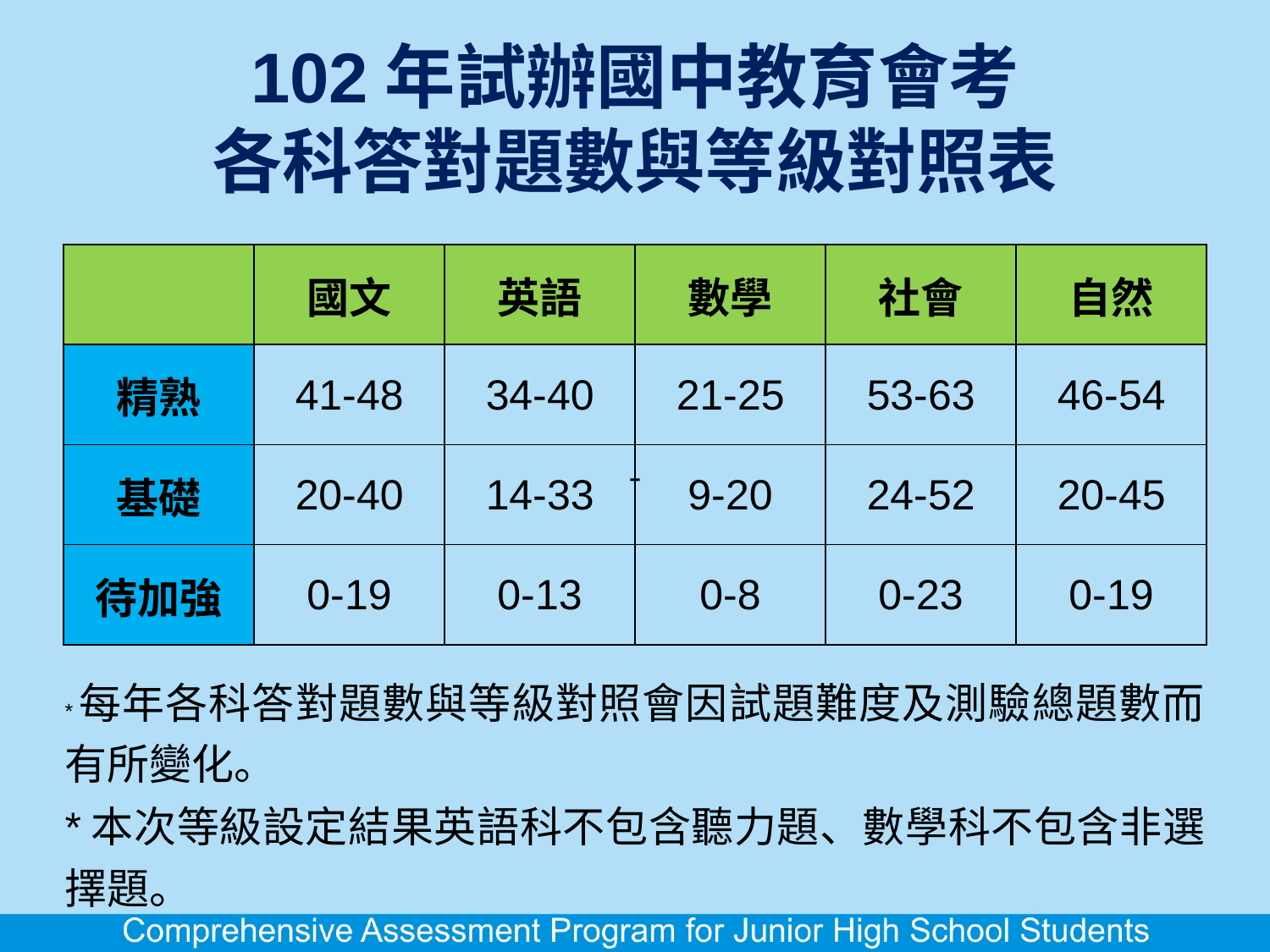

# 102年試辦國中教育會考 各科答對題數與等級對照表
|  |  |  |  |  |  |
| --- | --- | --- | --- | --- | --- |
|  | 國文 | 英語 | 數學 | 社會 | 自然 |
| 精熟 | 41-48 | 34-40 | 21-25 | 53-63 | 46-54 |
| 基礎 | 20-40 | 14-33 | 9-20 | 24-52 | 20-45 |
| 待加強 | 0-19 | 0-13 | 0-8 | 0-23 | 0-19 |
| \*每年各科答對題數與等級對照會因試題難度及測驗總題數而有所變化。 |  |  |  |  |  |
| \*本次等級設定結果英語科不包含聽力題、數學科不包含非選擇題。 |  |  |  |  |  |
-